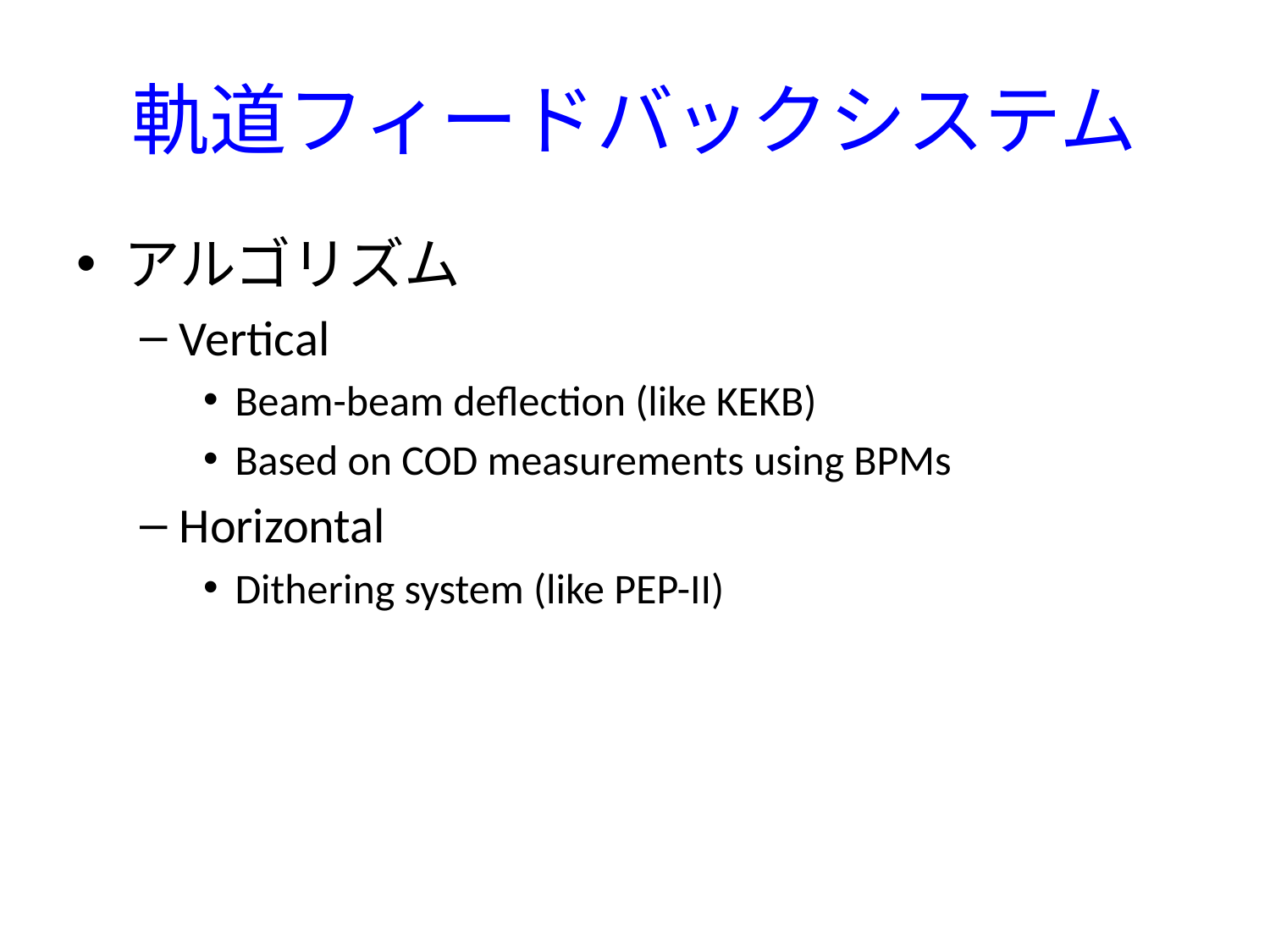

# 軌道フィードバックシステム
アルゴリズム
Vertical
Beam-beam deflection (like KEKB)
Based on COD measurements using BPMs
Horizontal
Dithering system (like PEP-II)